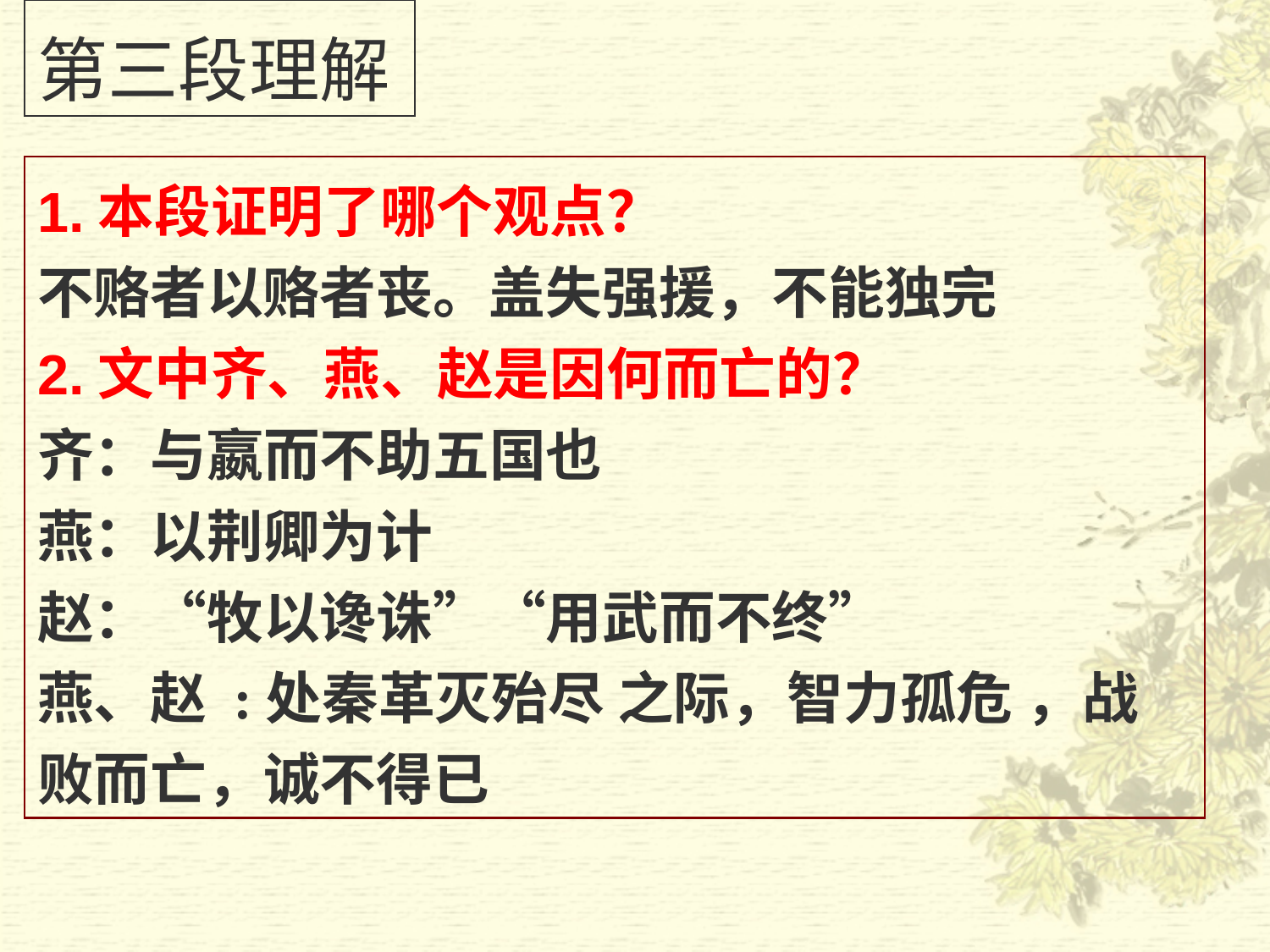

# 第三段理解
1.本段证明了哪个观点？
不赂者以赂者丧。盖失强援，不能独完
2.文中齐、燕、赵是因何而亡的？
齐：与嬴而不助五国也
燕：以荆卿为计
赵：“牧以谗诛”“用武而不终”
燕、赵 :处秦革灭殆尽 之际，智力孤危 ，战败而亡，诚不得已